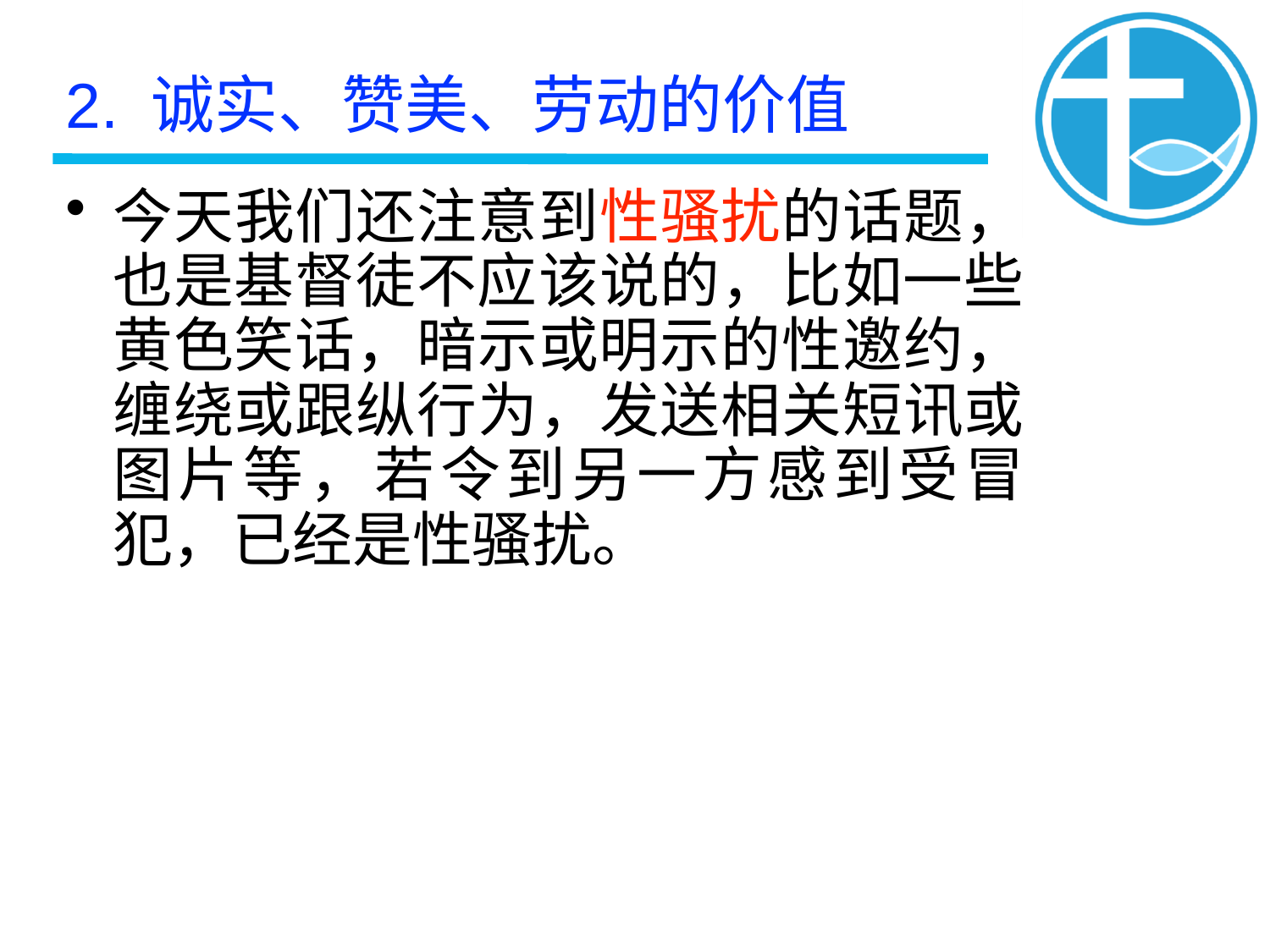

2. 诚实、赞美、劳动的价值
今天我们还注意到性骚扰的话题，也是基督徒不应该说的，比如一些黄色笑话，暗示或明示的性邀约，缠绕或跟纵行为，发送相关短讯或图片等，若令到另一方感到受冒犯，已经是性骚扰。